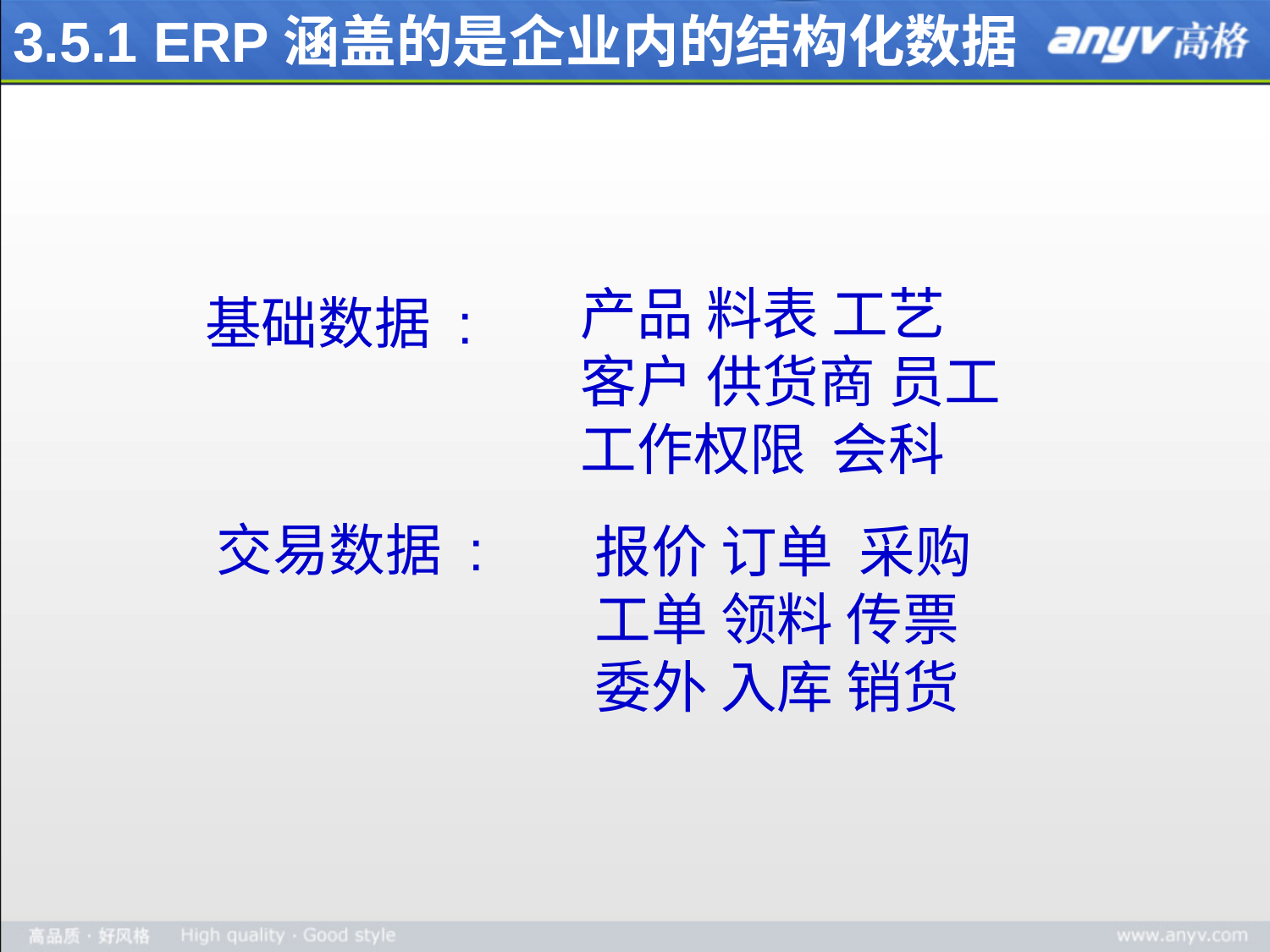

# 3.5.1 ERP涵盖的是企业内的结构化数据

产品 料表 工艺
客户 供货商 员工
工作权限  会科
基础数据 :
交易数据 :
报价 订单  采购
工单 领料 传票
委外 入库 销货